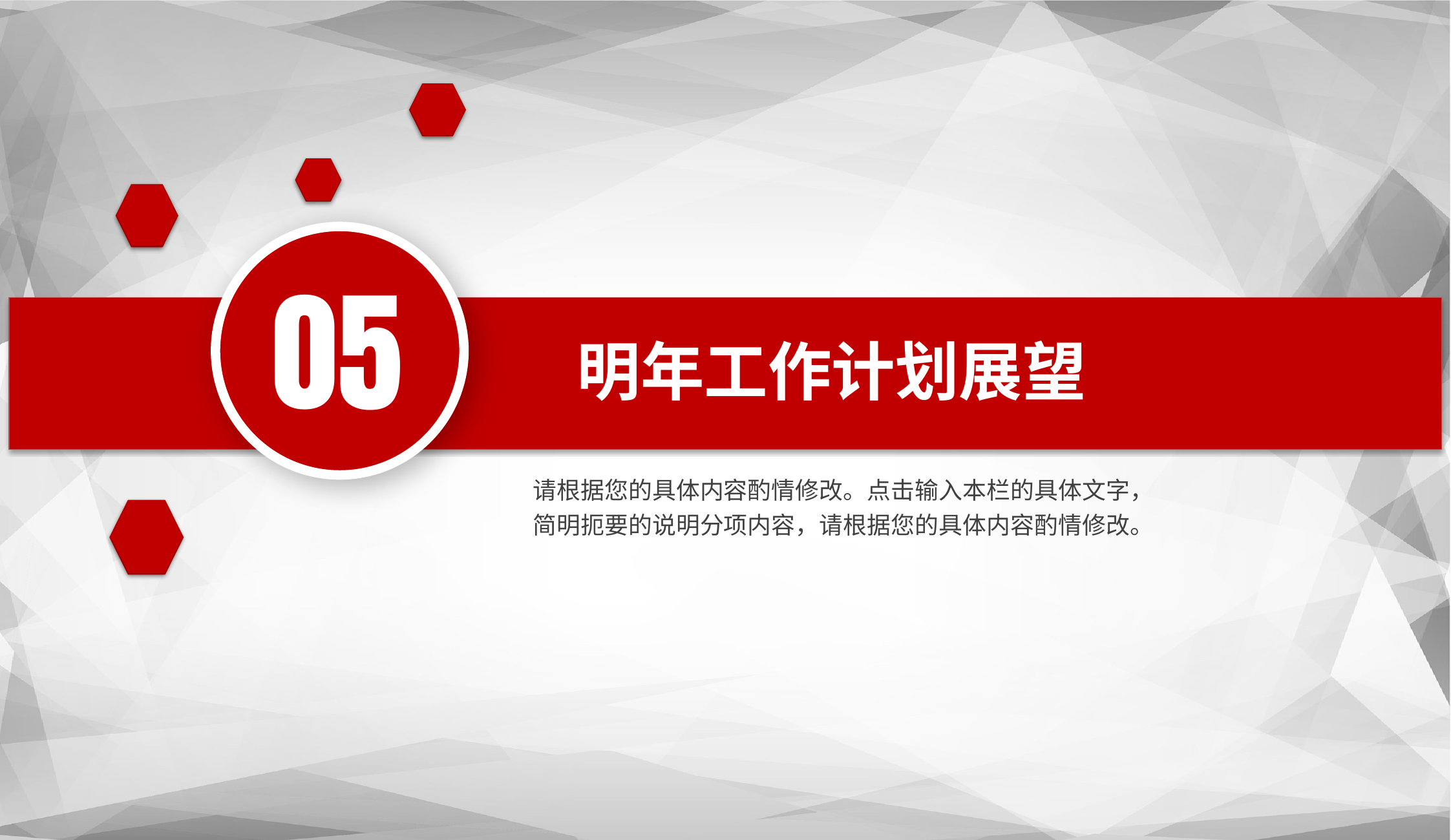

05

明年工作计划展望
请根据您的具体内容酌情修改。点击输入本栏的具体文字，简明扼要的说明分项内容，请根据您的具体内容酌情修改。